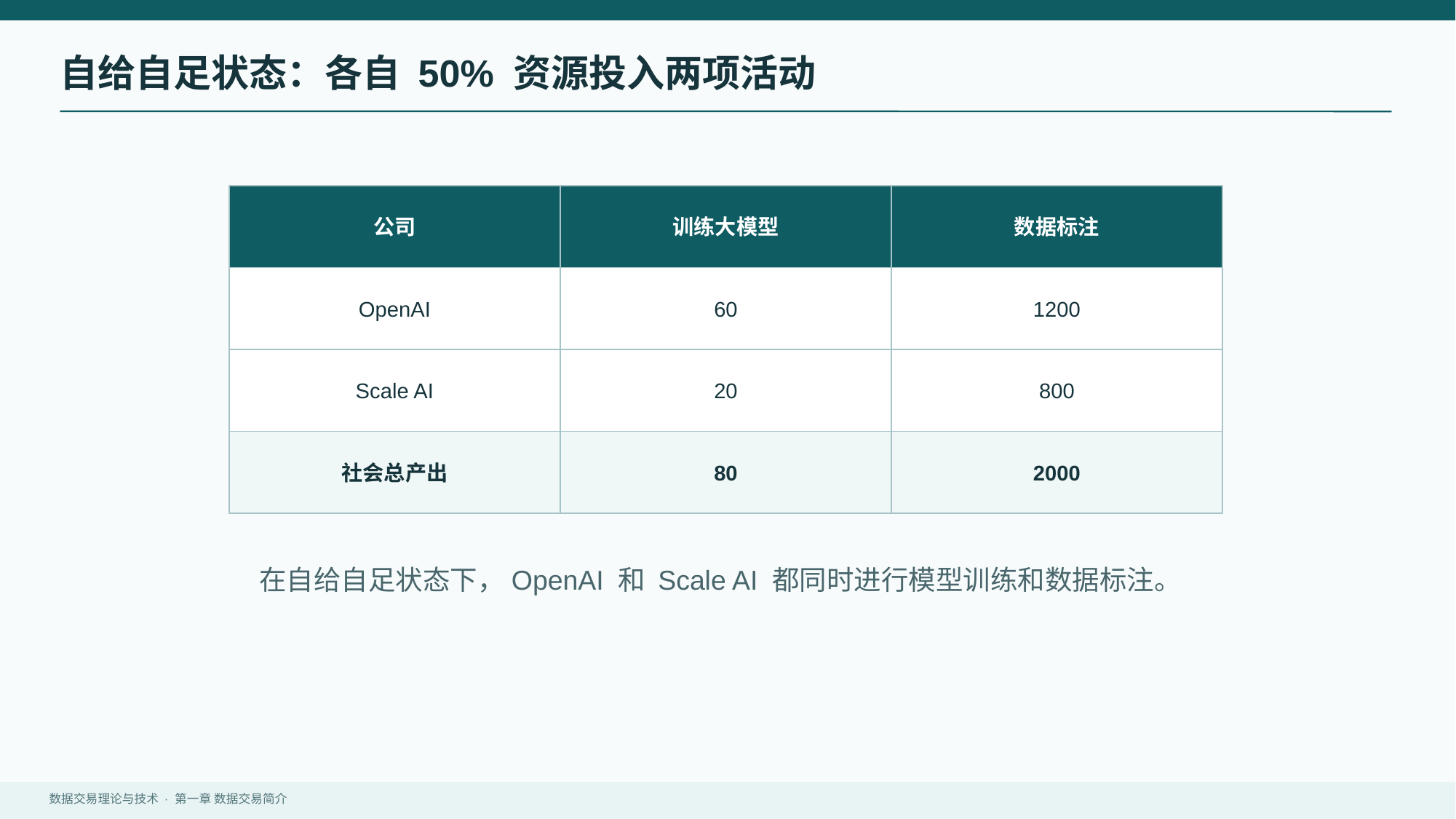

自给自足状态：各自 50% 资源投入两项活动

公司
训练大模型
数据标注

OpenAI
60
1200

Scale AI
20
800

社会总产出
80
2000
在自给自足状态下，OpenAI 和 Scale AI 都同时进行模型训练和数据标注。
33